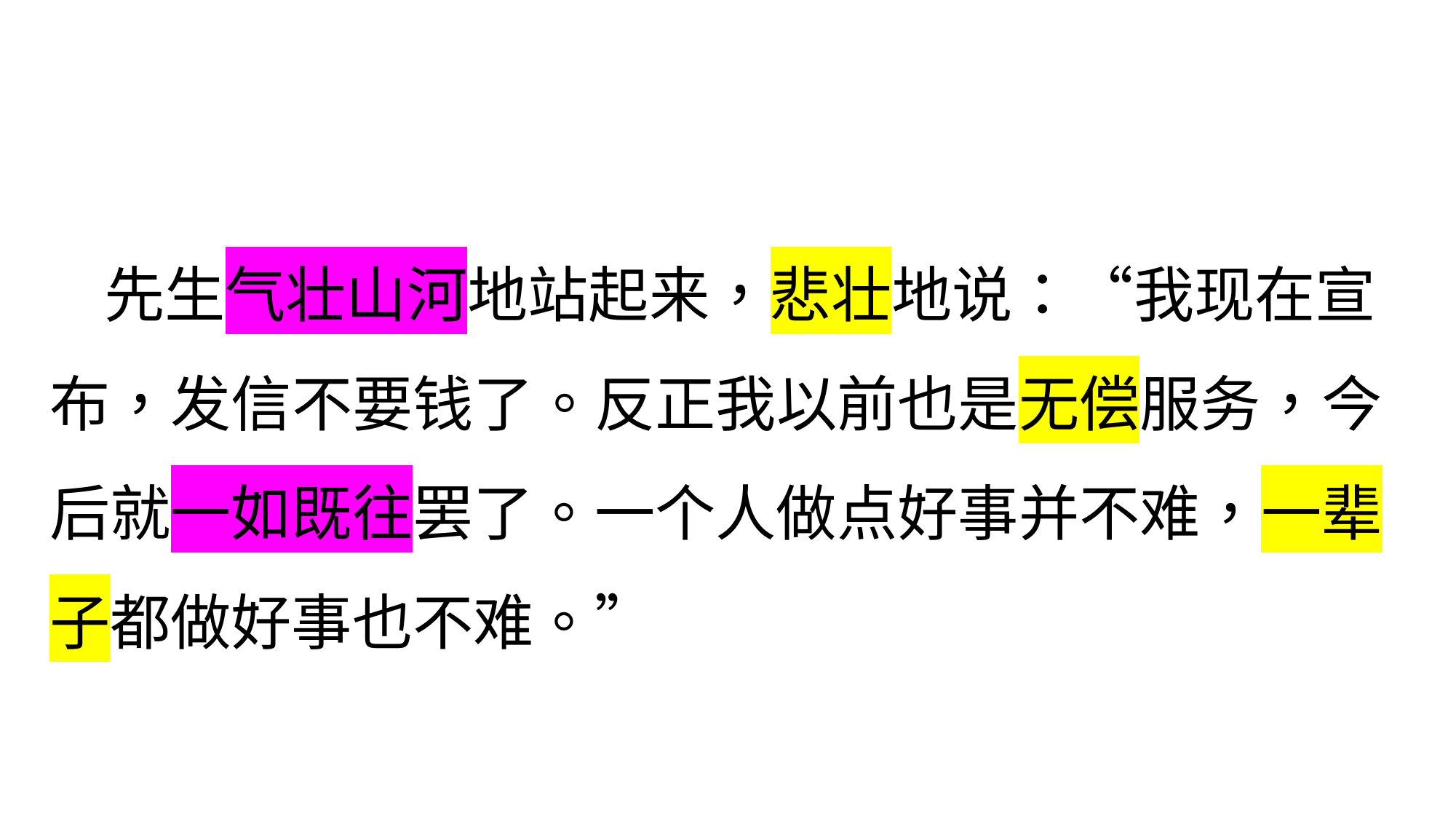

先生气壮山河地站起来，悲壮地说：“我现在宣布，发信不要钱了。反正我以前也是无偿服务，今后就一如既往罢了。一个人做点好事并不难，一辈子都做好事也不难。”